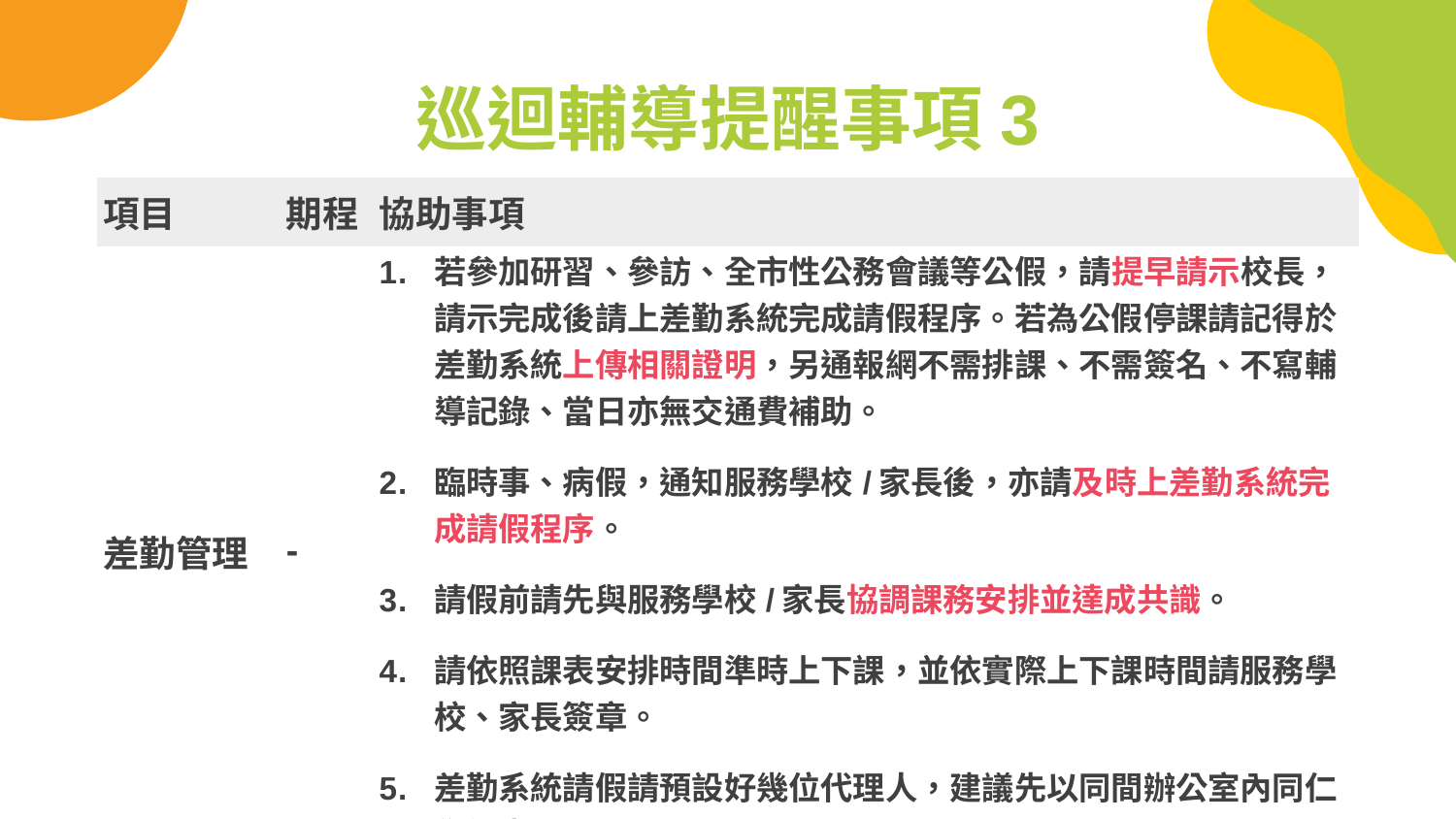

# 巡迴輔導提醒事項3
| 項目 | 期程 | 協助事項 |
| --- | --- | --- |
| 差勤管理 | - | 若參加研習、參訪、全市性公務會議等公假，請提早請示校長，請示完成後請上差勤系統完成請假程序。若為公假停課請記得於差勤系統上傳相關證明，另通報網不需排課、不需簽名、不寫輔導記錄、當日亦無交通費補助。 臨時事、病假，通知服務學校/家長後，亦請及時上差勤系統完成請假程序。 請假前請先與服務學校/家長協調課務安排並達成共識。 請依照課表安排時間準時上下課，並依實際上下課時間請服務學校、家長簽章。 差勤系統請假請預設好幾位代理人，建議先以同間辦公室內同仁為優先。 |